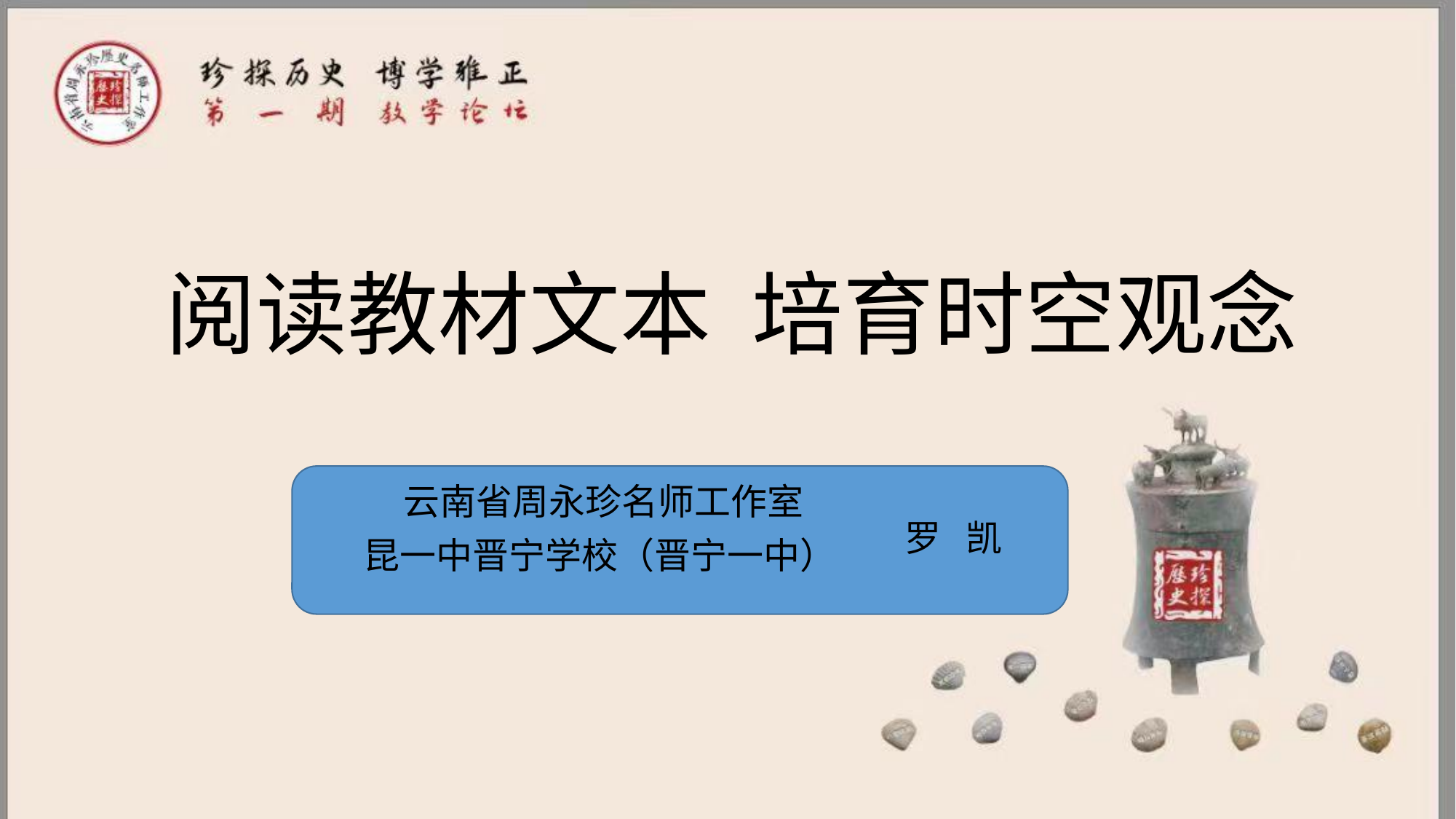

# 阅读教材文本  培育时空观念

云南省周永珍名师工作室
昆一中晋宁学校（晋宁一中）

罗   凯